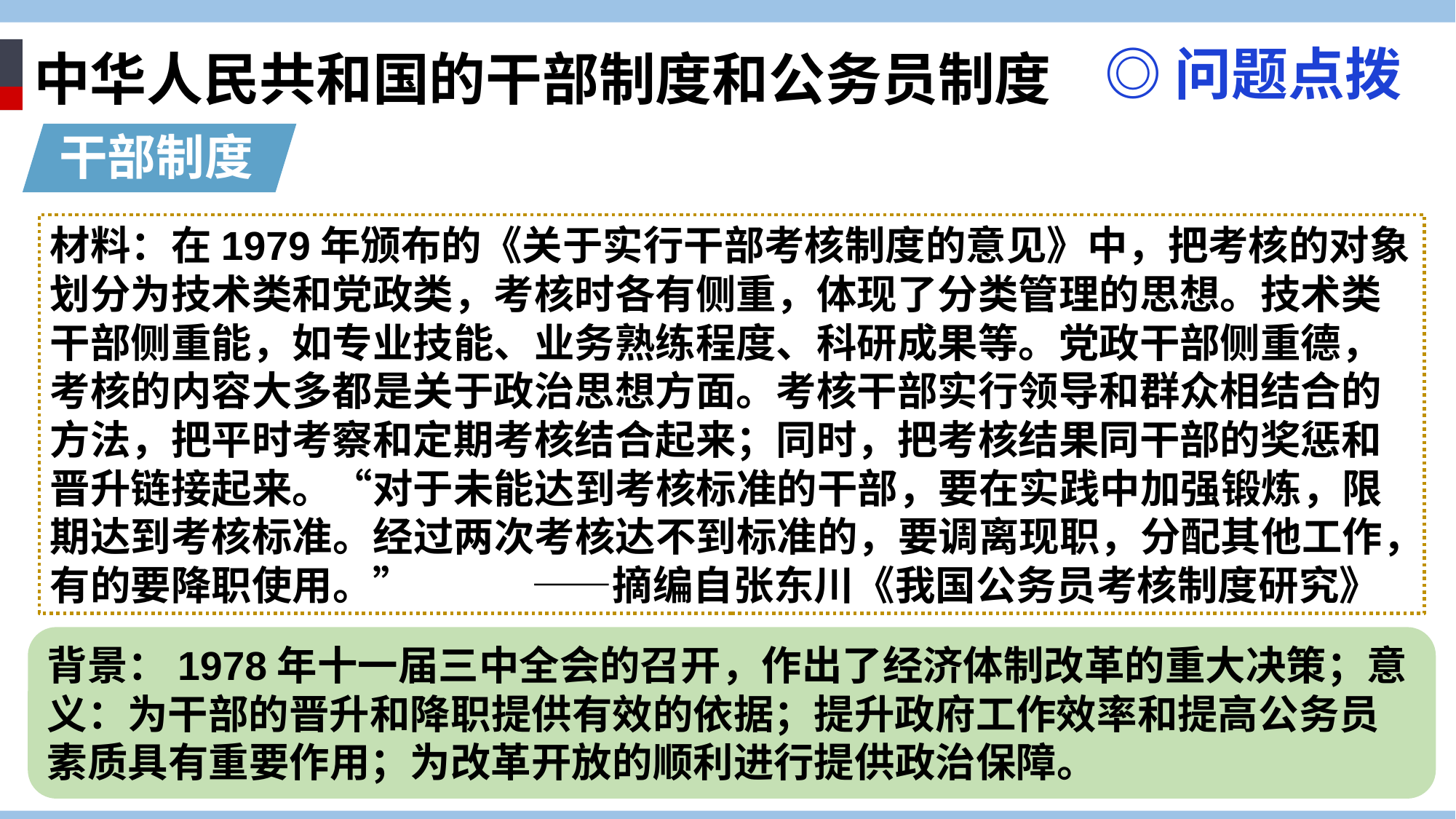

◎问题点拨

中华人民共和国的干部制度和公务员制度
干部制度

材料：在1979年颁布的《关于实行干部考核制度的意见》中，把考核的对象划分为技术类和党政类，考核时各有侧重，体现了分类管理的思想。技术类干部侧重能，如专业技能、业务熟练程度、科研成果等。党政干部侧重德，考核的内容大多都是关于政治思想方面。考核干部实行领导和群众相结合的方法，把平时考察和定期考核结合起来；同时，把考核结果同干部的奖惩和晋升链接起来。“对于未能达到考核标准的干部，要在实践中加强锻炼，限期达到考核标准。经过两次考核达不到标准的，要调离现职，分配其他工作，有的要降职使用。”             ——摘编自张东川《我国公务员考核制度研究》
背景：1978年十一届三中全会的召开，作出了经济体制改革的重大决策；意义：为干部的晋升和降职提供有效的依据；提升政府工作效率和提高公务员素质具有重要作用；为改革开放的顺利进行提供政治保障。
分析：阅读材料并结合所学知识，概括中国颁布《关于实行干部考核制度的意见》出台的背景及意义。